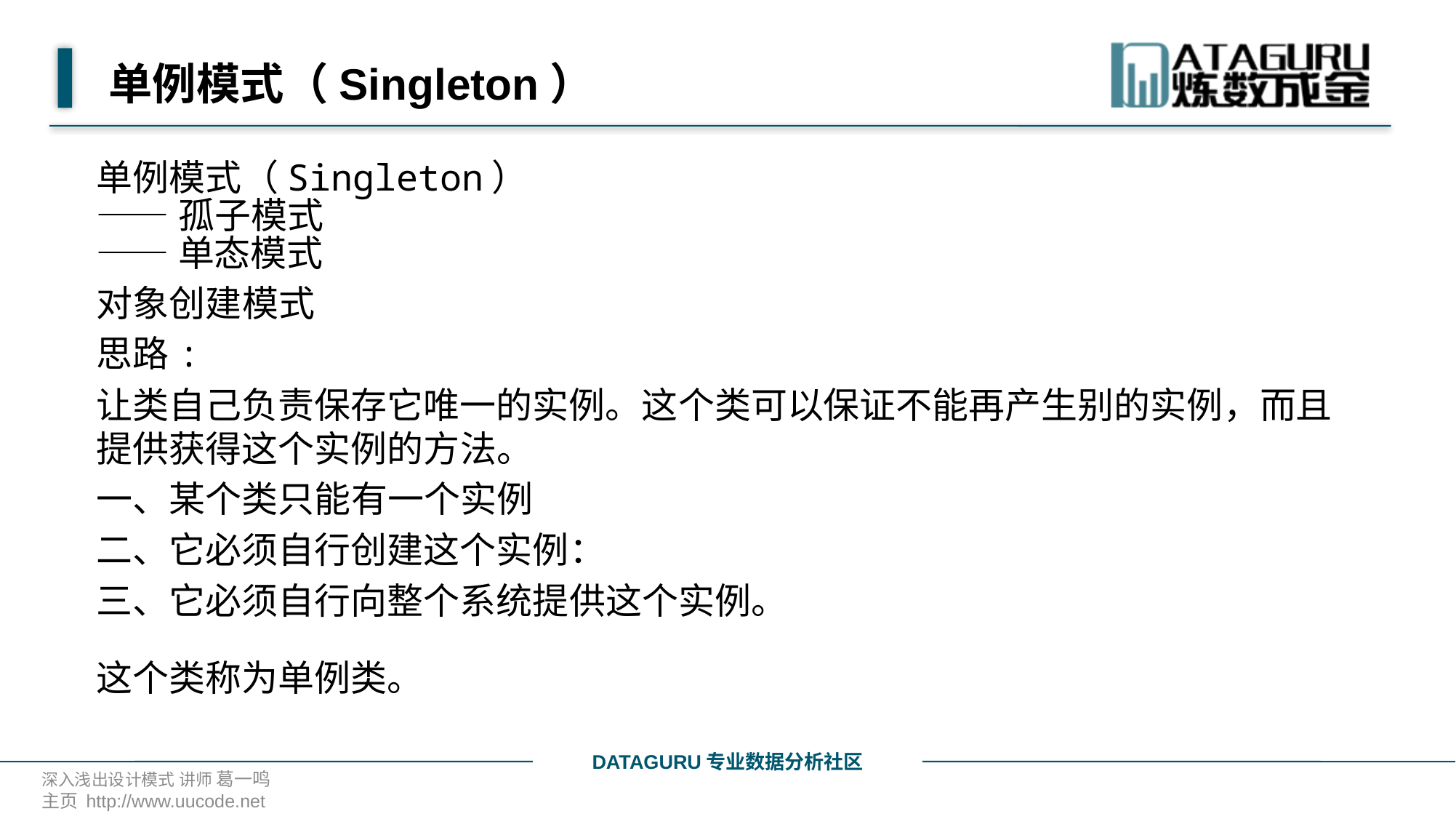

# 单例模式（Singleton）
单例模式（Singleton）
——孤子模式
——单态模式
对象创建模式
思路:
让类自己负责保存它唯一的实例。这个类可以保证不能再产生别的实例，而且提供获得这个实例的方法。
一、某个类只能有一个实例
二、它必须自行创建这个实例：
三、它必须自行向整个系统提供这个实例。

这个类称为单例类。